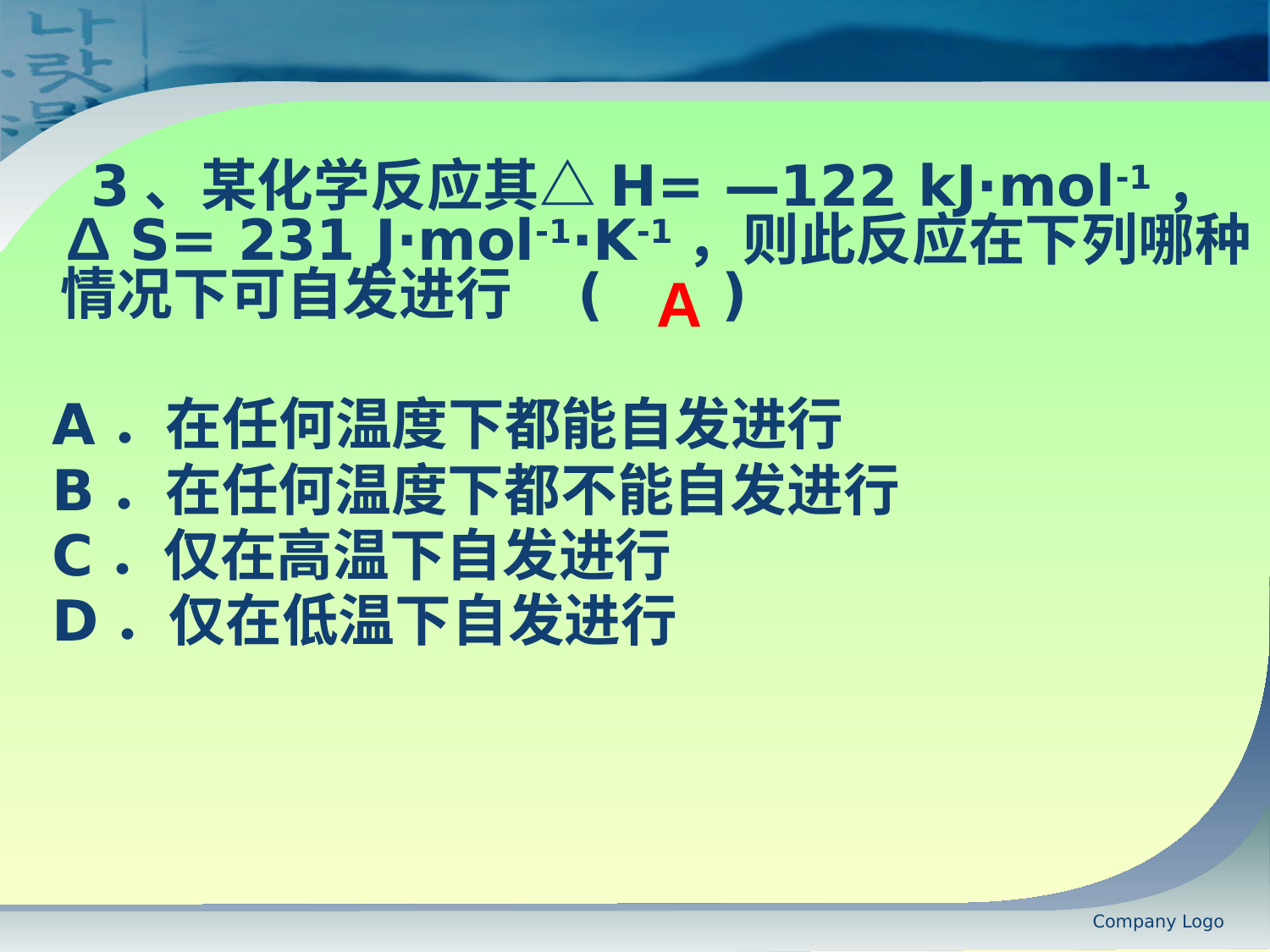

3、某化学反应其△H= —122 kJ·mol-1，∆S= 231 J·mol-1·K-1，则此反应在下列哪种情况下可自发进行    (      )

  A．在任何温度下都能自发进行
  B．在任何温度下都不能自发进行
  C．仅在高温下自发进行
  D．仅在低温下自发进行

A
Company Logo